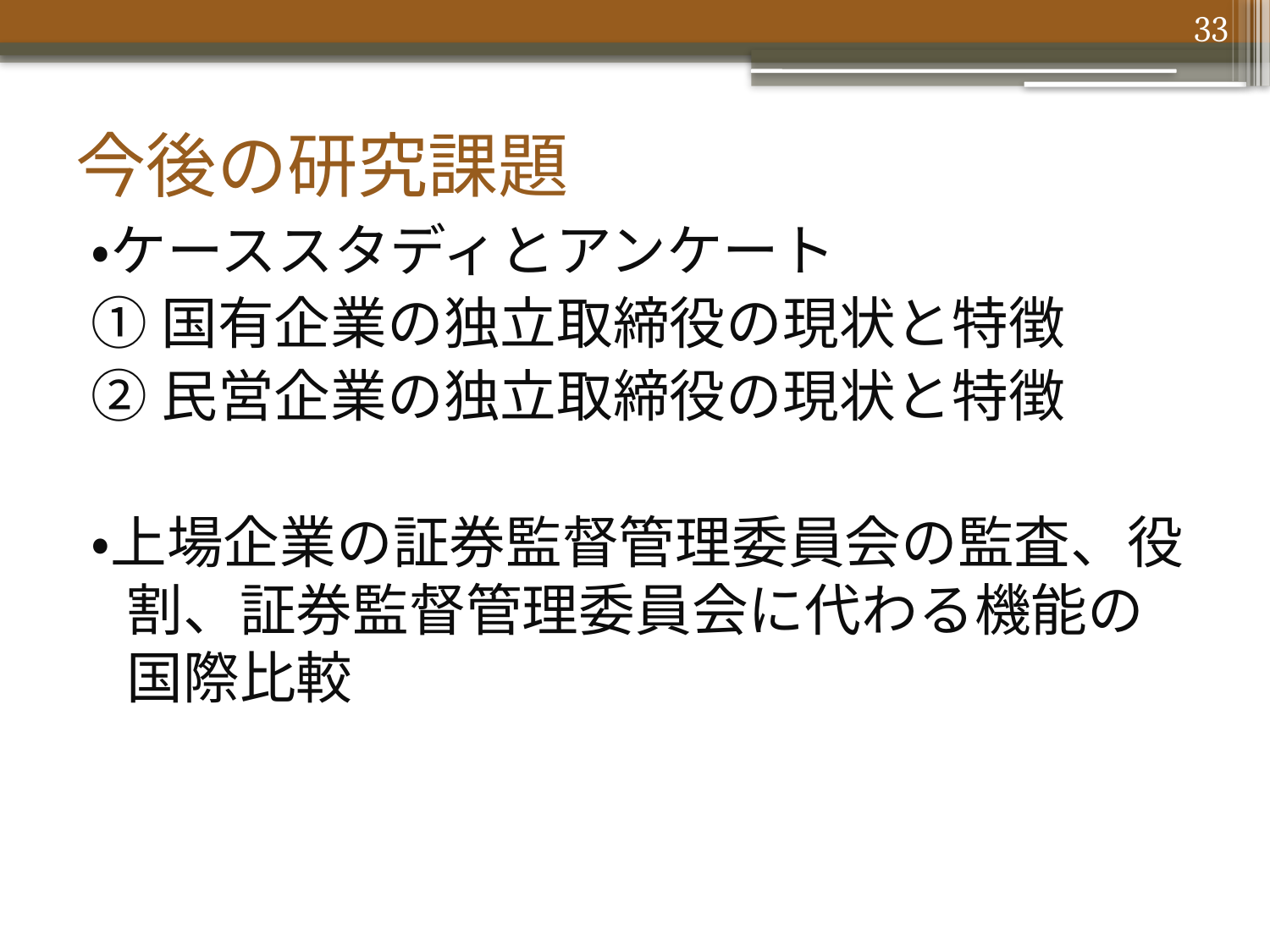

33
# 今後の研究課題
・ケーススタディとアンケート
①国有企業の独立取締役の現状と特徴
②民営企業の独立取締役の現状と特徴

・上場企業の証券監督管理委員会の監査、役割、証券監督管理委員会に代わる機能の国際比較